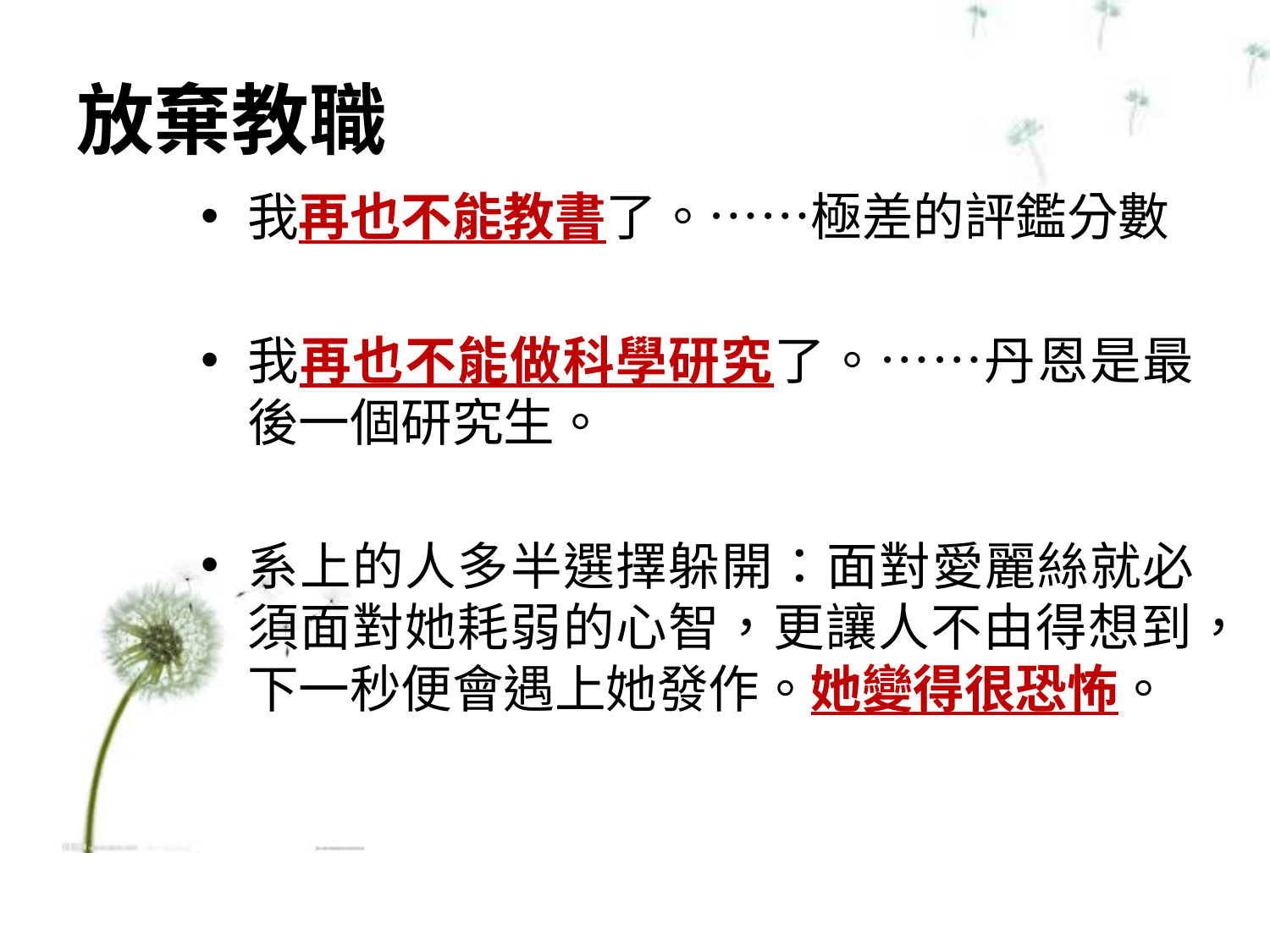

# 放棄教職
我再也不能教書了。……極差的評鑑分數

我再也不能做科學研究了。……丹恩是最後一個研究生。

系上的人多半選擇躲開：面對愛麗絲就必須面對她耗弱的心智，更讓人不由得想到，下一秒便會遇上她發作。她變得很恐怖。